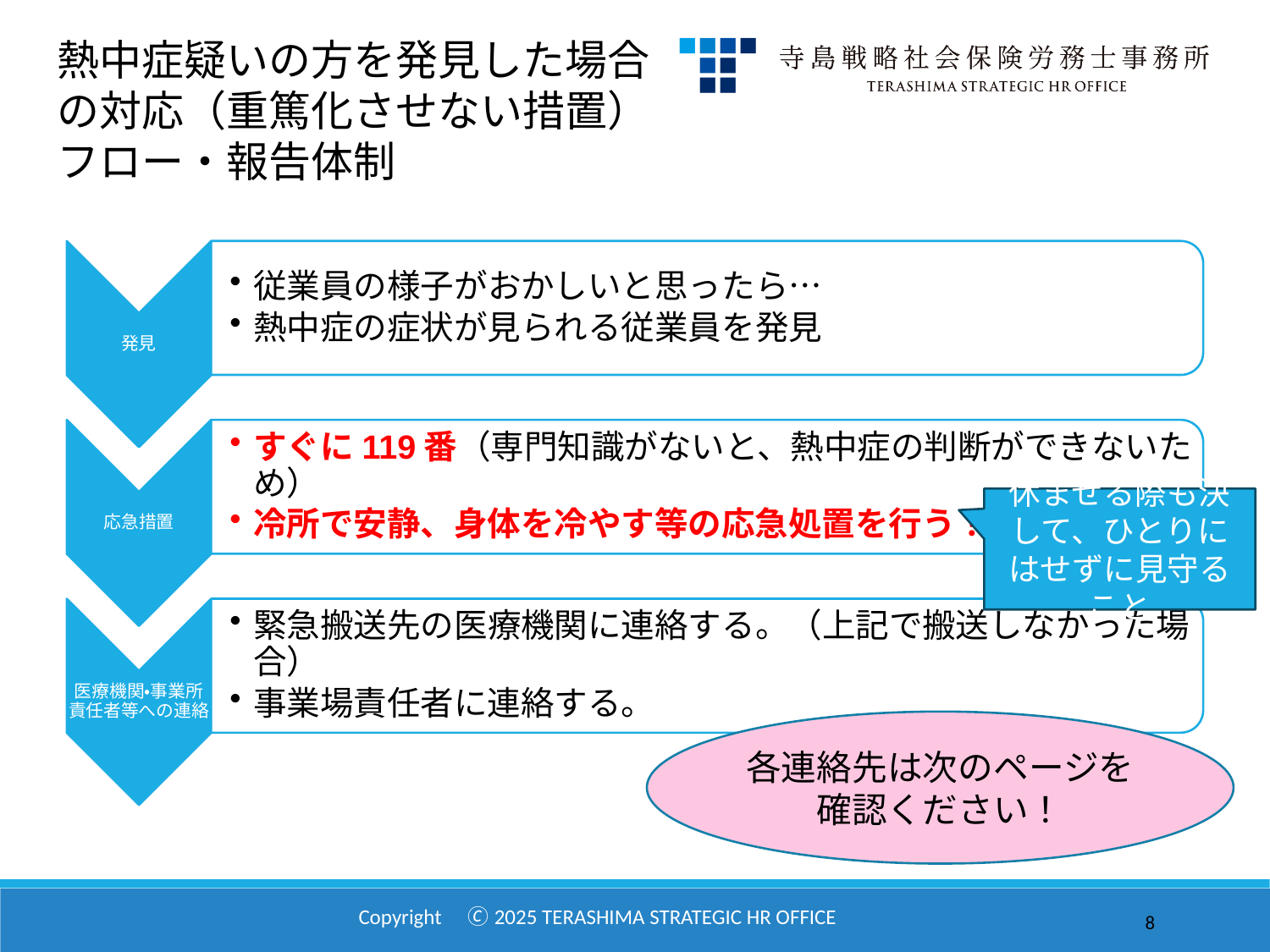

熱中症疑いの方を発見した場合
の対応（重篤化させない措置）フロー・報告体制
発見
従業員の様子がおかしいと思ったら…
熱中症の症状が見られる従業員を発見
応急措置
すぐに119番（専門知識がないと、熱中症の判断ができないため）
冷所で安静、身体を冷やす等の応急処置を行う！
医療機関・事業所責任者等への連絡
緊急搬送先の医療機関に連絡する。（上記で搬送しなかった場合）
事業場責任者に連絡する。
休ませる際も決して、ひとりにはせずに見守ること
各連絡先は次のページを
確認ください！
8